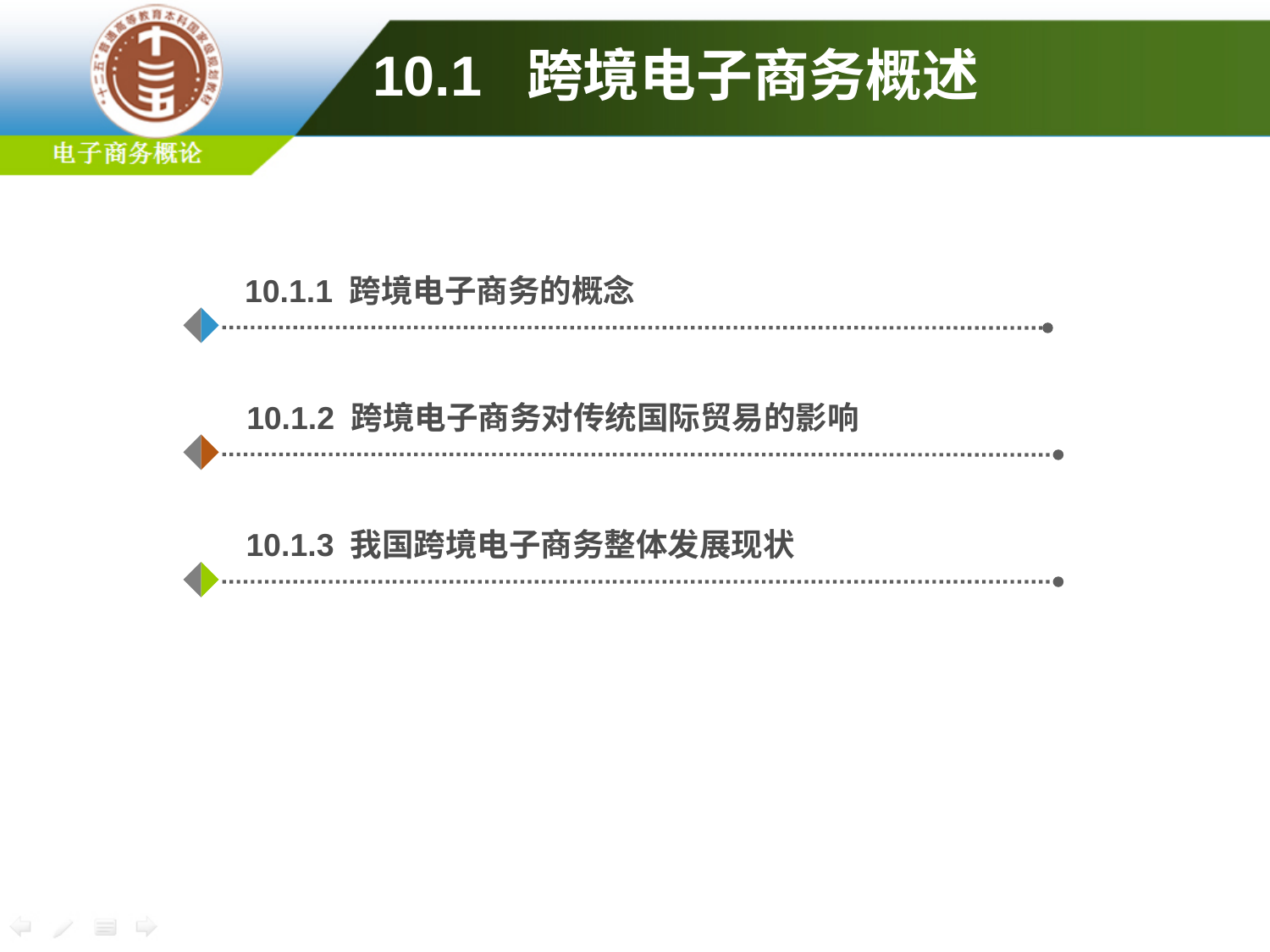

10.1  跨境电子商务概述
10.1.1 跨境电子商务的概念

10.1.2 跨境电子商务对传统国际贸易的影响

10.1.3 我国跨境电子商务整体发展现状